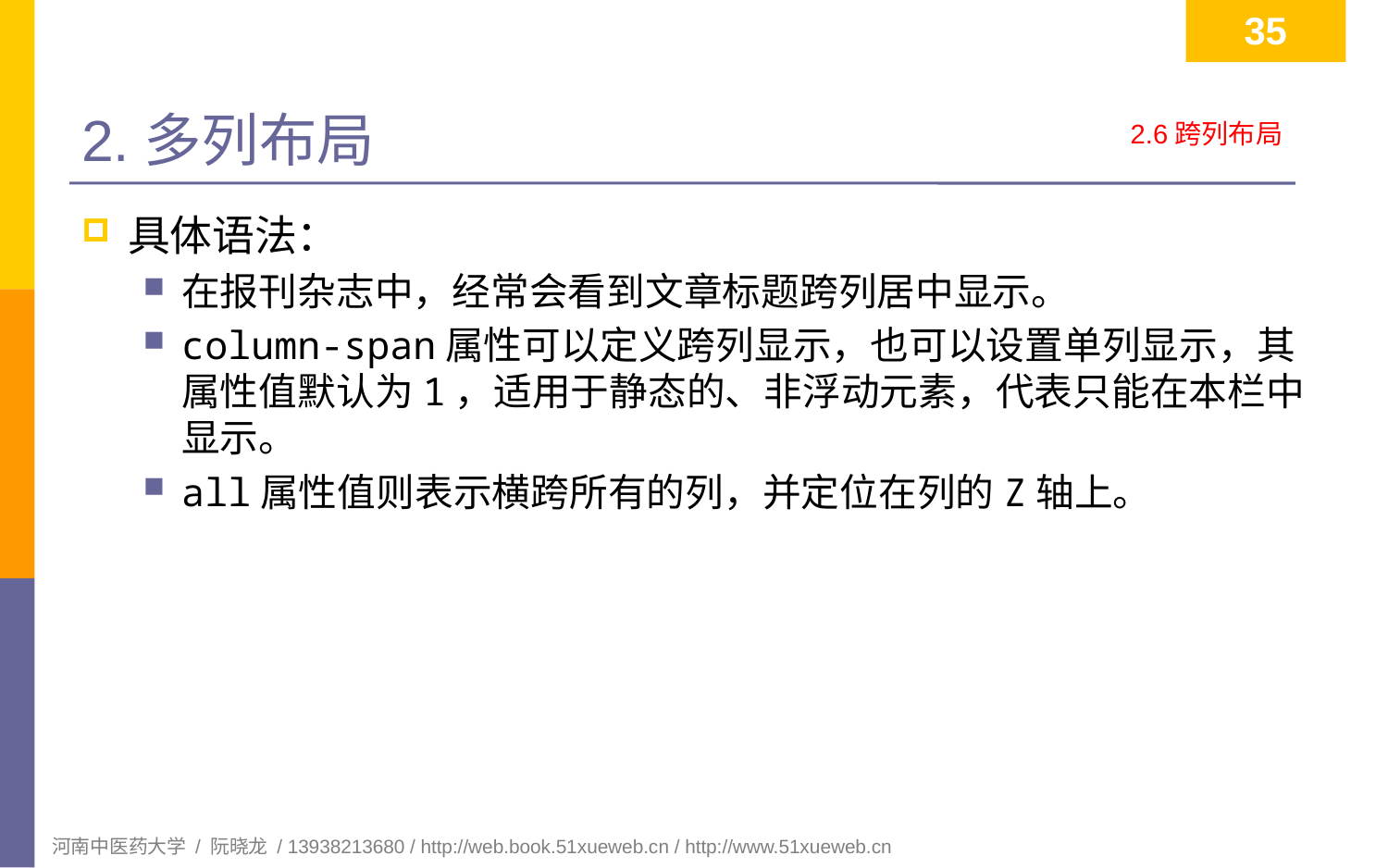

35
# 2.多列布局
2.6跨列布局
具体语法：
在报刊杂志中，经常会看到文章标题跨列居中显示。
column-span属性可以定义跨列显示，也可以设置单列显示，其属性值默认为1，适用于静态的、非浮动元素，代表只能在本栏中显示。
all属性值则表示横跨所有的列，并定位在列的Z轴上。